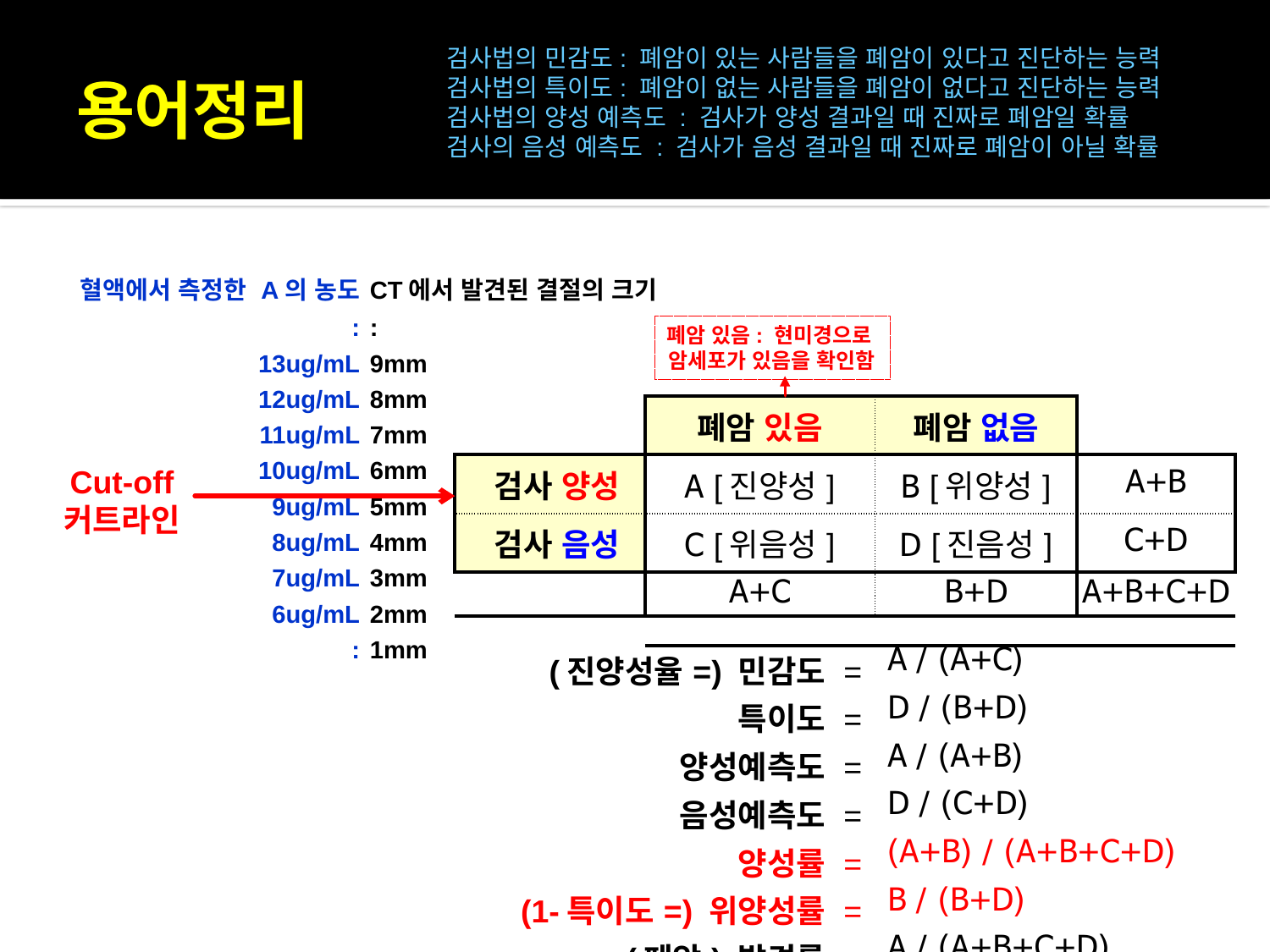

# 용어정리
검사법의 민감도: 폐암이 있는 사람들을 폐암이 있다고 진단하는 능력
검사법의 특이도: 폐암이 없는 사람들을 폐암이 없다고 진단하는 능력
검사법의 양성 예측도 : 검사가 양성 결과일 때 진짜로 폐암일 확률
검사의 음성 예측도 : 검사가 음성 결과일 때 진짜로 폐암이 아닐 확률
| 혈액에서 측정한 A의 농도 | CT에서 발견된 결절의 크기 |
| --- | --- |
| : | : |
| 13ug/mL | 9mm |
| 12ug/mL | 8mm |
| 11ug/mL | 7mm |
| 10ug/mL | 6mm |
| 9ug/mL | 5mm |
| 8ug/mL | 4mm |
| 7ug/mL | 3mm |
| 6ug/mL | 2mm |
| : | 1mm |
폐암 있음: 현미경으로
암세포가 있음을 확인함
|  | 폐암 있음 | 폐암 없음 |  |
| --- | --- | --- | --- |
| 검사 양성 | A [진양성] | B [위양성] | A+B |
| 검사 음성 | C [위음성] | D [진음성] | C+D |
|  | A+C | B+D | A+B+C+D |
|  |  |  |  |
| (진양성율=) 민감도 = |  | A / (A+C) |  |
| 특이도 = |  | D / (B+D) |  |
| 양성예측도 = |  | A / (A+B) |  |
| 음성예측도 = |  | D / (C+D) |  |
| 양성률 = |  | (A+B) / (A+B+C+D) |  |
| (1-특이도=) 위양성률 = |  | B / (B+D) |  |
| (폐암) 발견률 = |  | A / (A+B+C+D) |  |
Cut-off
커트라인